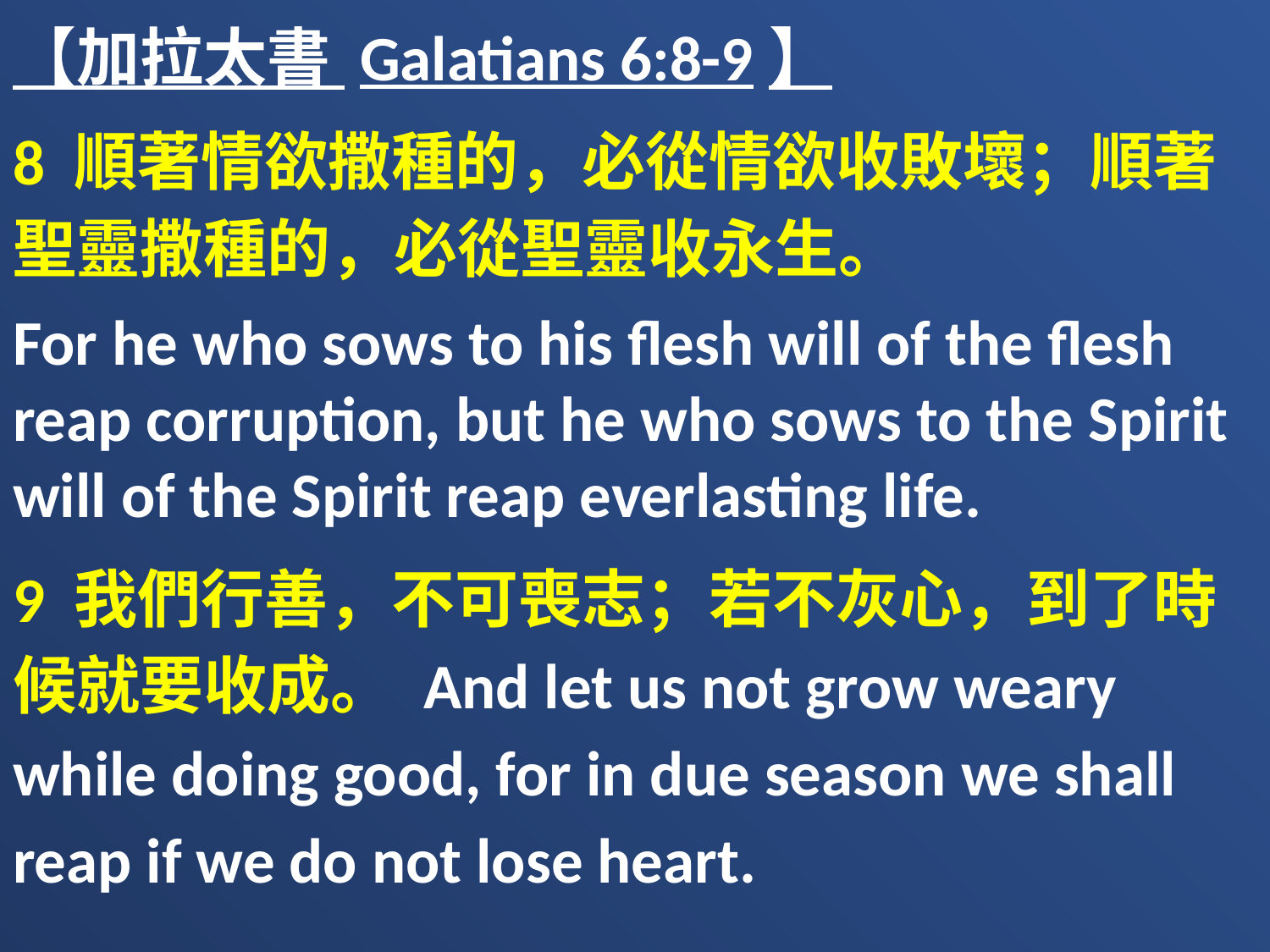

【加拉太書 Galatians 6:8-9】
8 順著情欲撒種的，必從情欲收敗壞；順著聖靈撒種的，必從聖靈收永生。
For he who sows to his flesh will of the flesh reap corruption, but he who sows to the Spirit will of the Spirit reap everlasting life.
9 我們行善，不可喪志；若不灰心，到了時候就要收成。 And let us not grow weary while doing good, for in due season we shall reap if we do not lose heart.